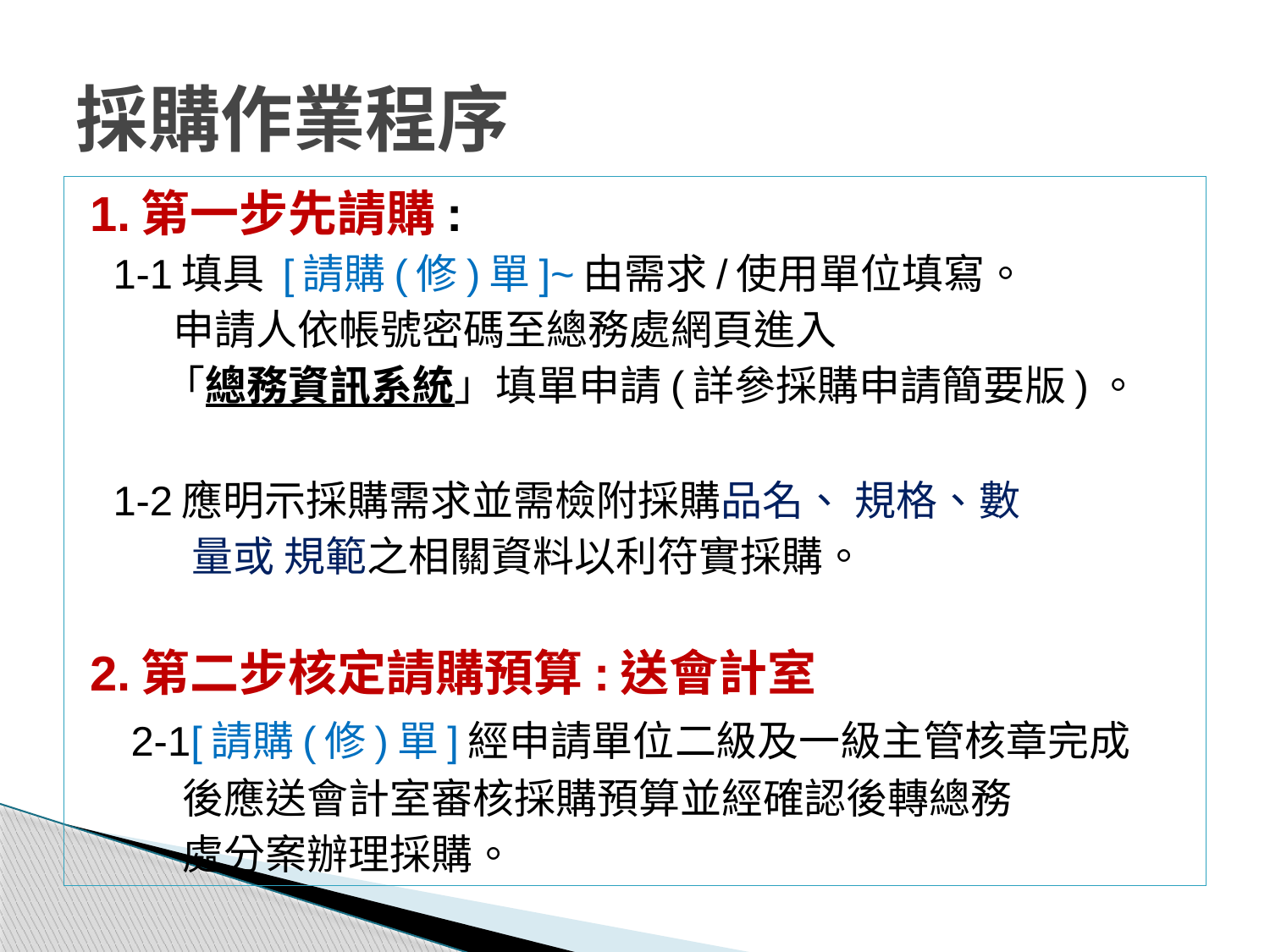

# 採購作業程序
1.第一步先請購:
  1-1填具 [請購(修)單]~由需求/使用單位填寫。
        申請人依帳號密碼至總務處網頁進入
       「總務資訊系統」填單申請(詳參採購申請簡要版)。
  1-2應明示採購需求並需檢附採購品名、 規格、數
          量或 規範之相關資料以利符實採購。

2.第二步核定請購預算:送會計室
   2-1[請購(修)單]經申請單位二級及一級主管核章完成
         後應送會計室審核採購預算並經確認後轉總務
         處分案辦理採購。